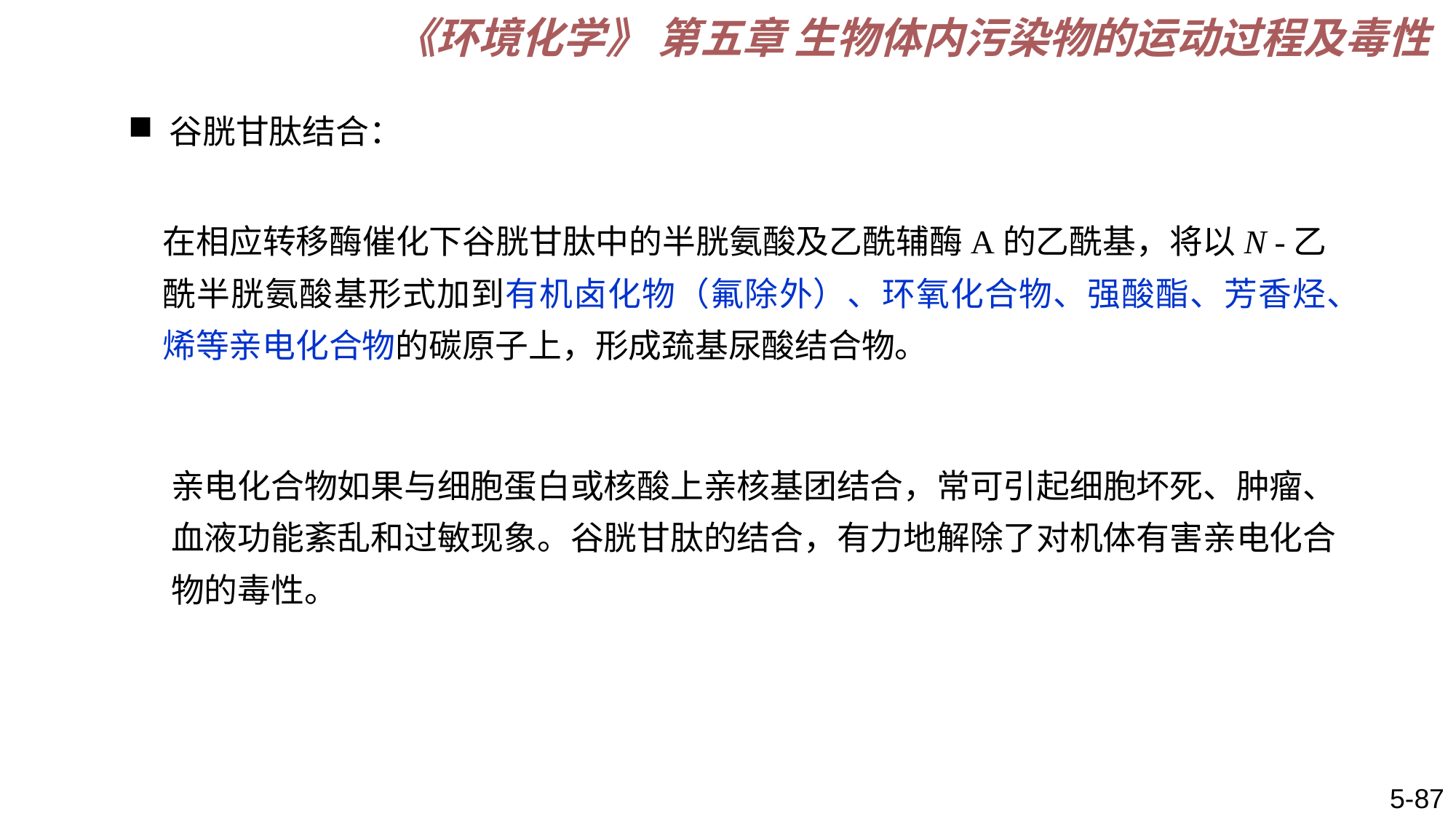

《环境化学》 第五章 生物体内污染物的运动过程及毒性
谷胱甘肽结合：
在相应转移酶催化下谷胱甘肽中的半胱氨酸及乙酰辅酶A的乙酰基，将以N -乙酰半胱氨酸基形式加到有机卤化物（氟除外）、环氧化合物、强酸酯、芳香烃、烯等亲电化合物的碳原子上，形成巯基尿酸结合物。
亲电化合物如果与细胞蛋白或核酸上亲核基团结合，常可引起细胞坏死、肿瘤、血液功能紊乱和过敏现象。谷胱甘肽的结合，有力地解除了对机体有害亲电化合物的毒性。
5-87